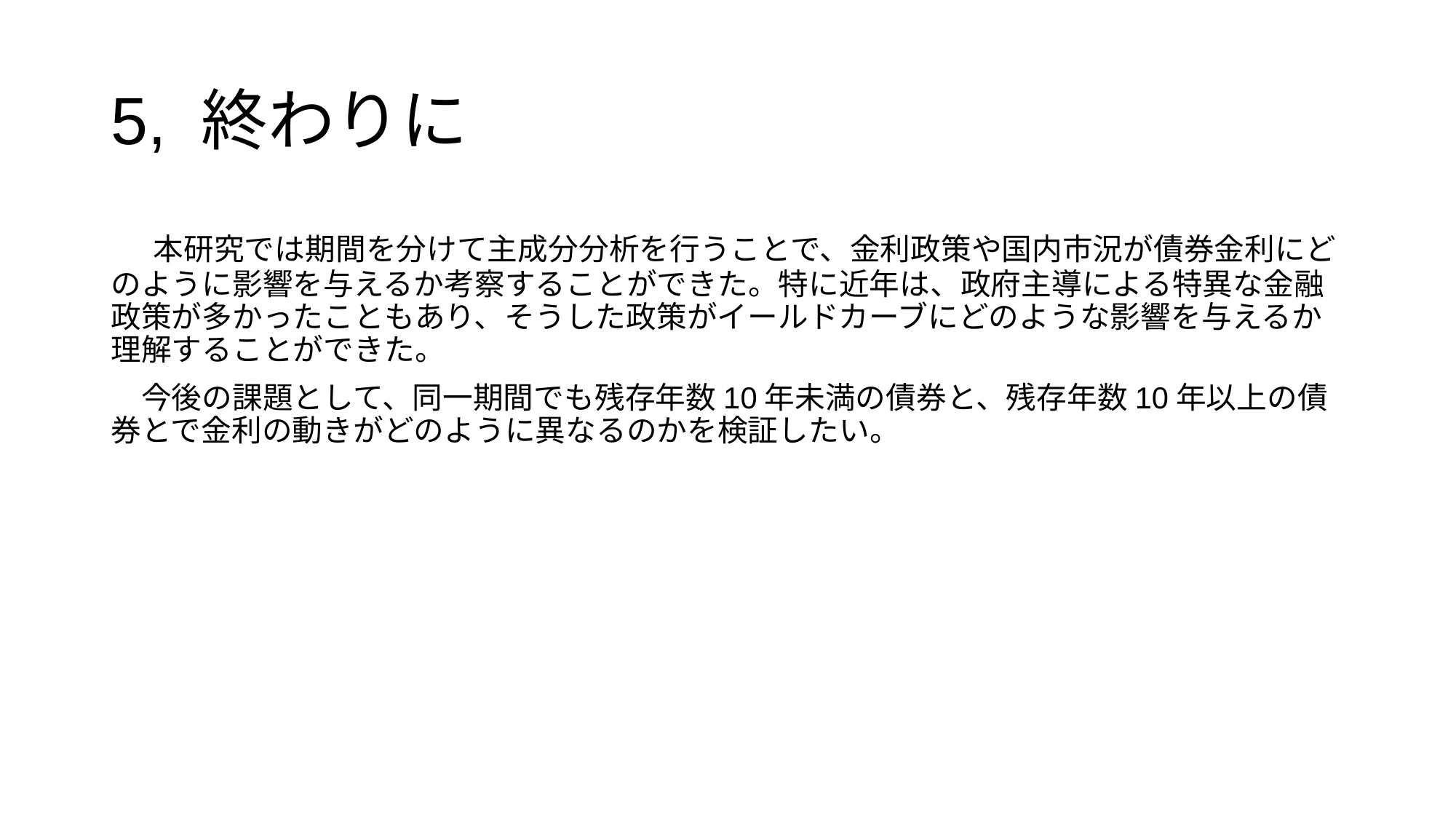

# 5, 終わりに
　本研究では期間を分けて主成分分析を行うことで、金利政策や国内市況が債券金利にどのように影響を与えるか考察することができた。特に近年は、政府主導による特異な金融政策が多かったこともあり、そうした政策がイールドカーブにどのような影響を与えるか理解することができた。
　今後の課題として、同一期間でも残存年数10年未満の債券と、残存年数10年以上の債券とで金利の動きがどのように異なるのかを検証したい。